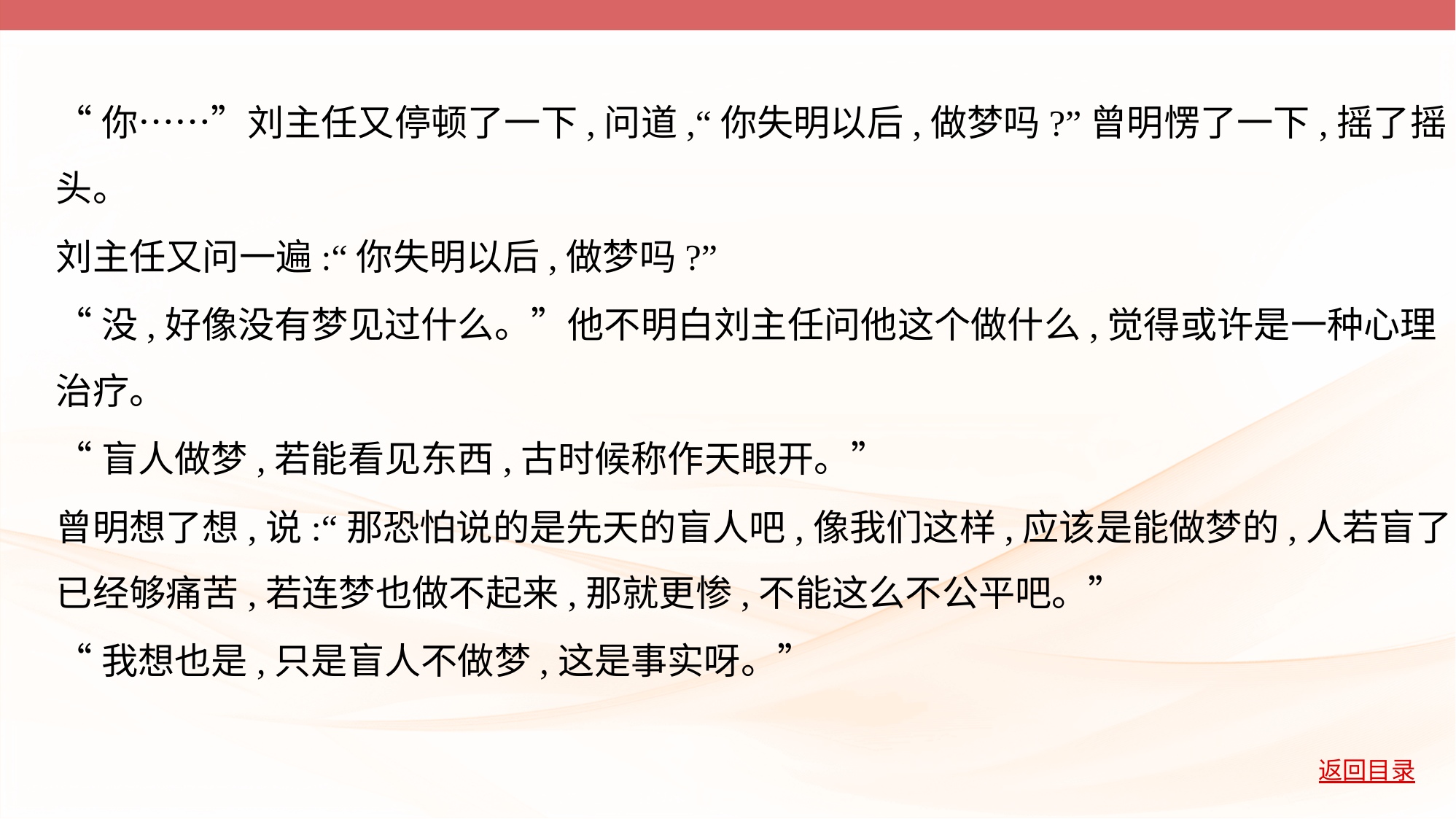

“你……”刘主任又停顿了一下,问道,“你失明以后,做梦吗?”曾明愣了一下,摇了摇
头。
刘主任又问一遍:“你失明以后,做梦吗?”
“没,好像没有梦见过什么。”他不明白刘主任问他这个做什么,觉得或许是一种心理
治疗。
“盲人做梦,若能看见东西,古时候称作天眼开。”
曾明想了想,说:“那恐怕说的是先天的盲人吧,像我们这样,应该是能做梦的,人若盲了,
已经够痛苦,若连梦也做不起来,那就更惨,不能这么不公平吧。”
“我想也是,只是盲人不做梦,这是事实呀。”